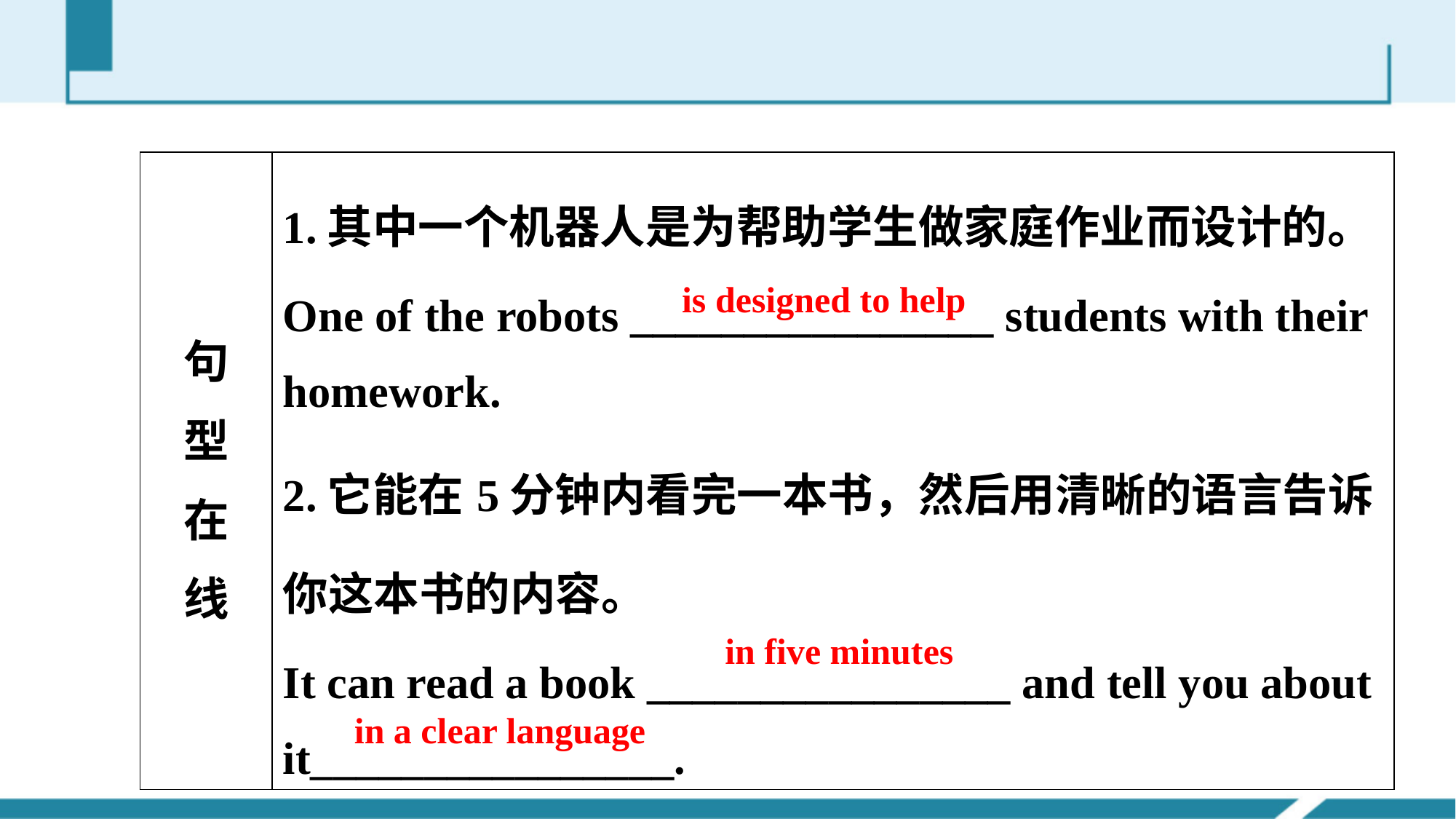

| 句 型 在 线 | 1.其中一个机器人是为帮助学生做家庭作业而设计的。 One of the robots \_\_\_\_\_\_\_\_\_\_\_\_\_\_\_\_ students with their homework. 2.它能在5分钟内看完一本书，然后用清晰的语言告诉你这本书的内容。 It can read a book \_\_\_\_\_\_\_\_\_\_\_\_\_\_\_\_ and tell you about it\_\_\_\_\_\_\_\_\_\_\_\_\_\_\_\_. |
| --- | --- |
is designed to help

in five minutes
in a clear language